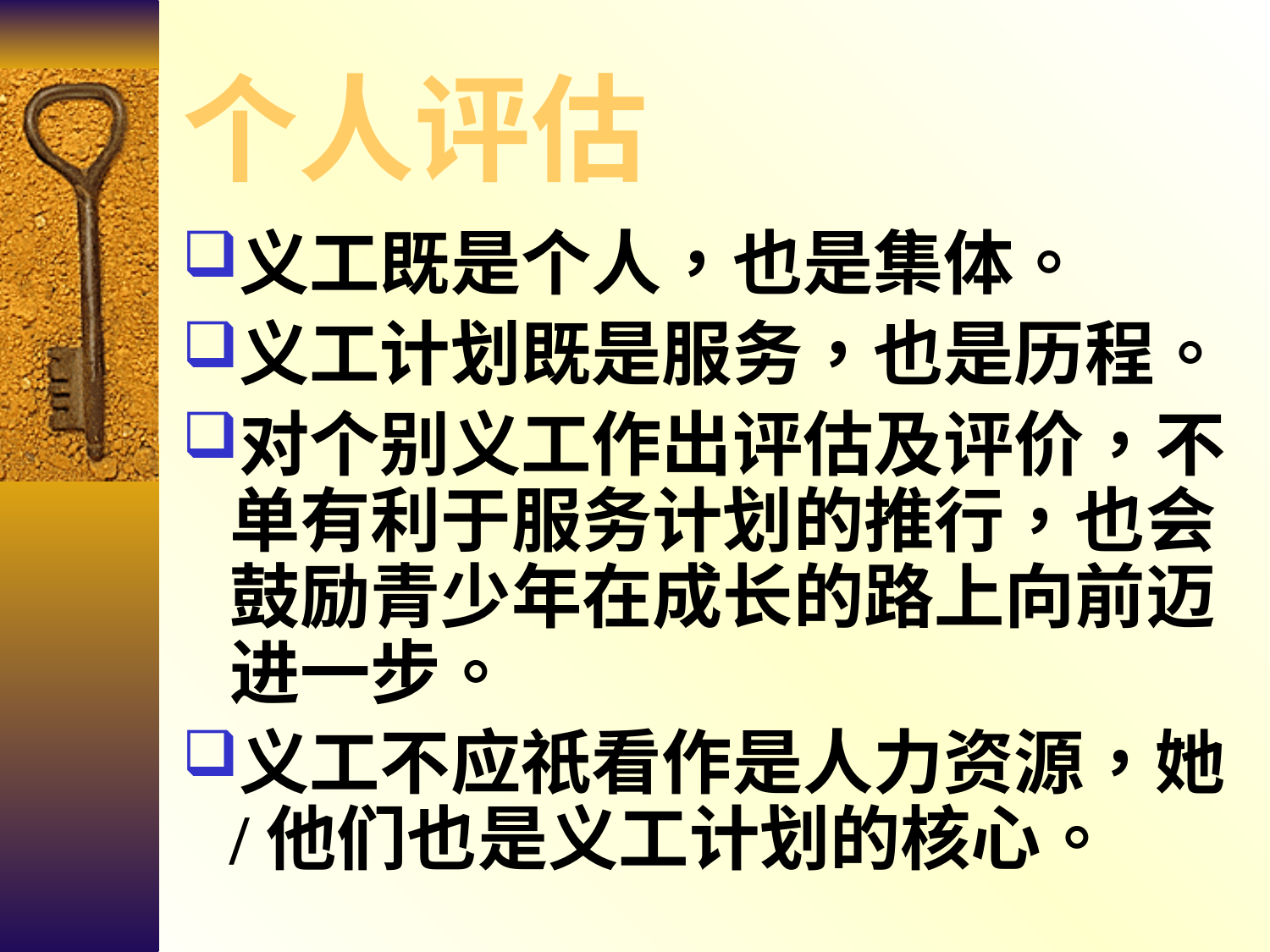

# 个人评估
义工既是个人，也是集体。
义工计划既是服务，也是历程。
对个别义工作出评估及评价，不单有利于服务计划的推行，也会鼓励青少年在成长的路上向前迈进一步。
义工不应祇看作是人力资源，她/他们也是义工计划的核心。